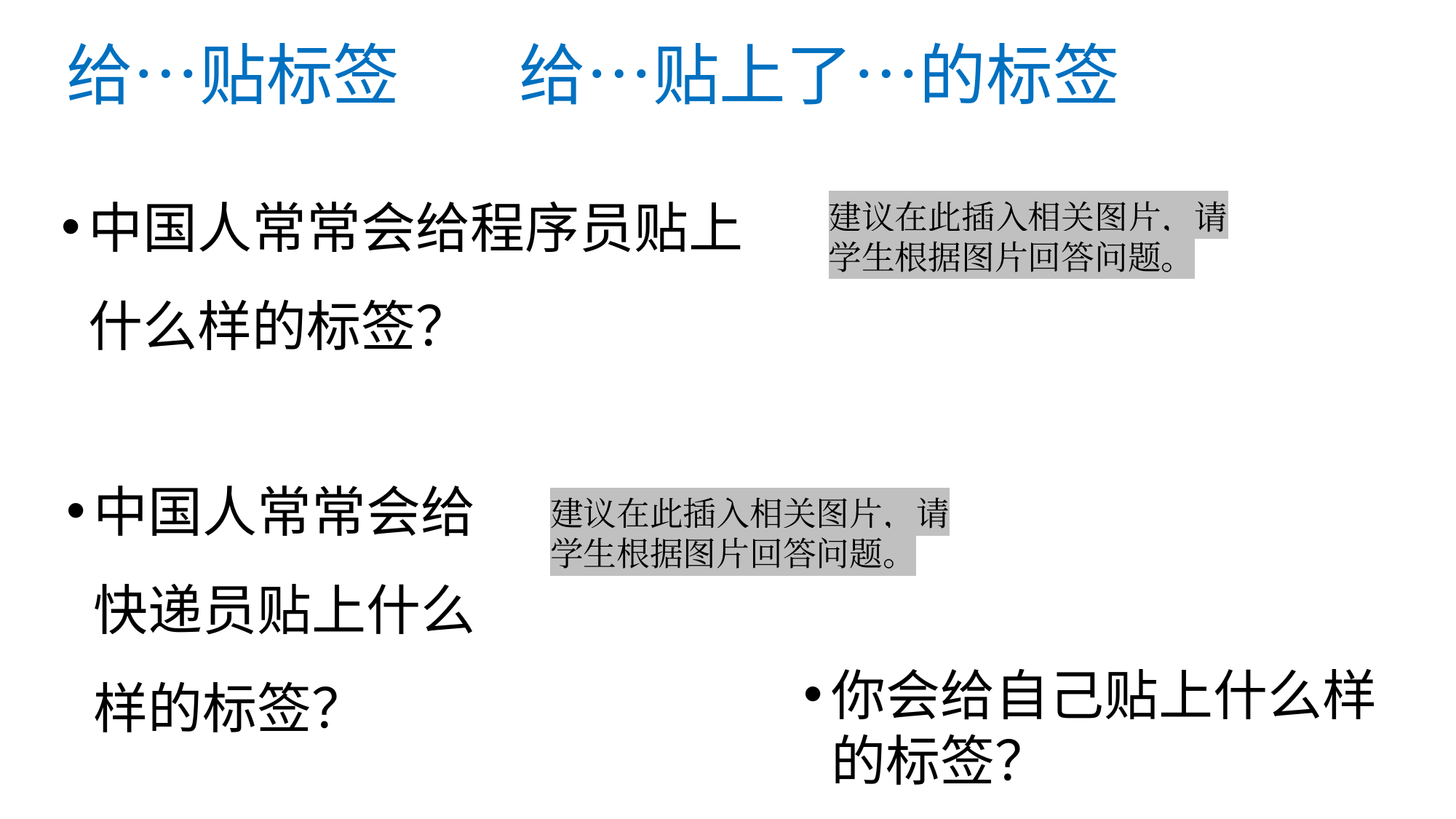

# 给…贴标签        给…贴上了…的标签
中国人常常会给程序员贴上什么样的标签？
建议在此插入相关图片，请学生根据图片回答问题。
中国人常常会给快递员贴上什么样的标签？
建议在此插入相关图片，请学生根据图片回答问题。
你会给自己贴上什么样的标签？